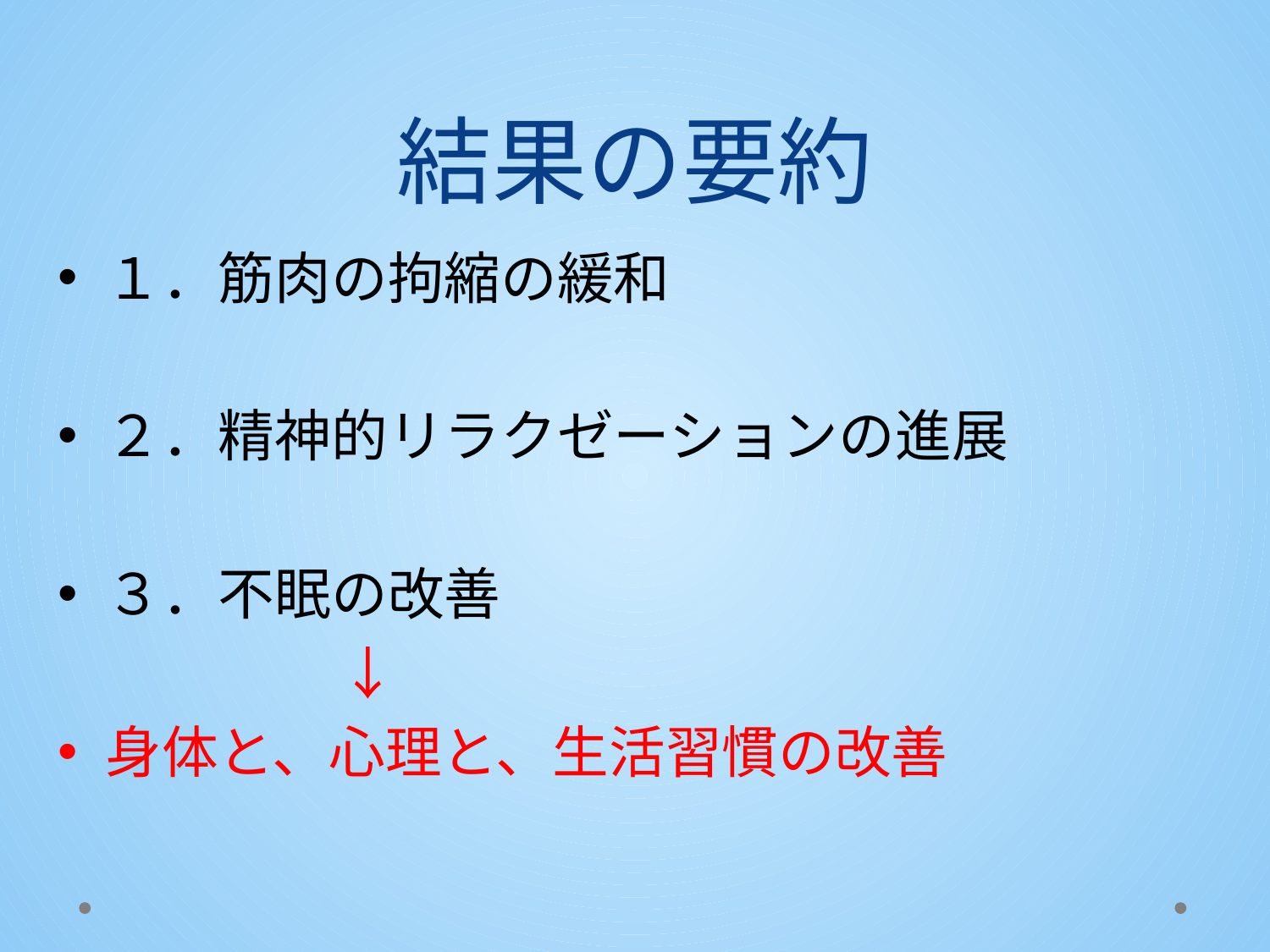

# 結果の要約
１．筋肉の拘縮の緩和

２．精神的リラクゼーションの進展

３．不眠の改善
　　　　　↓
身体と、心理と、生活習慣の改善